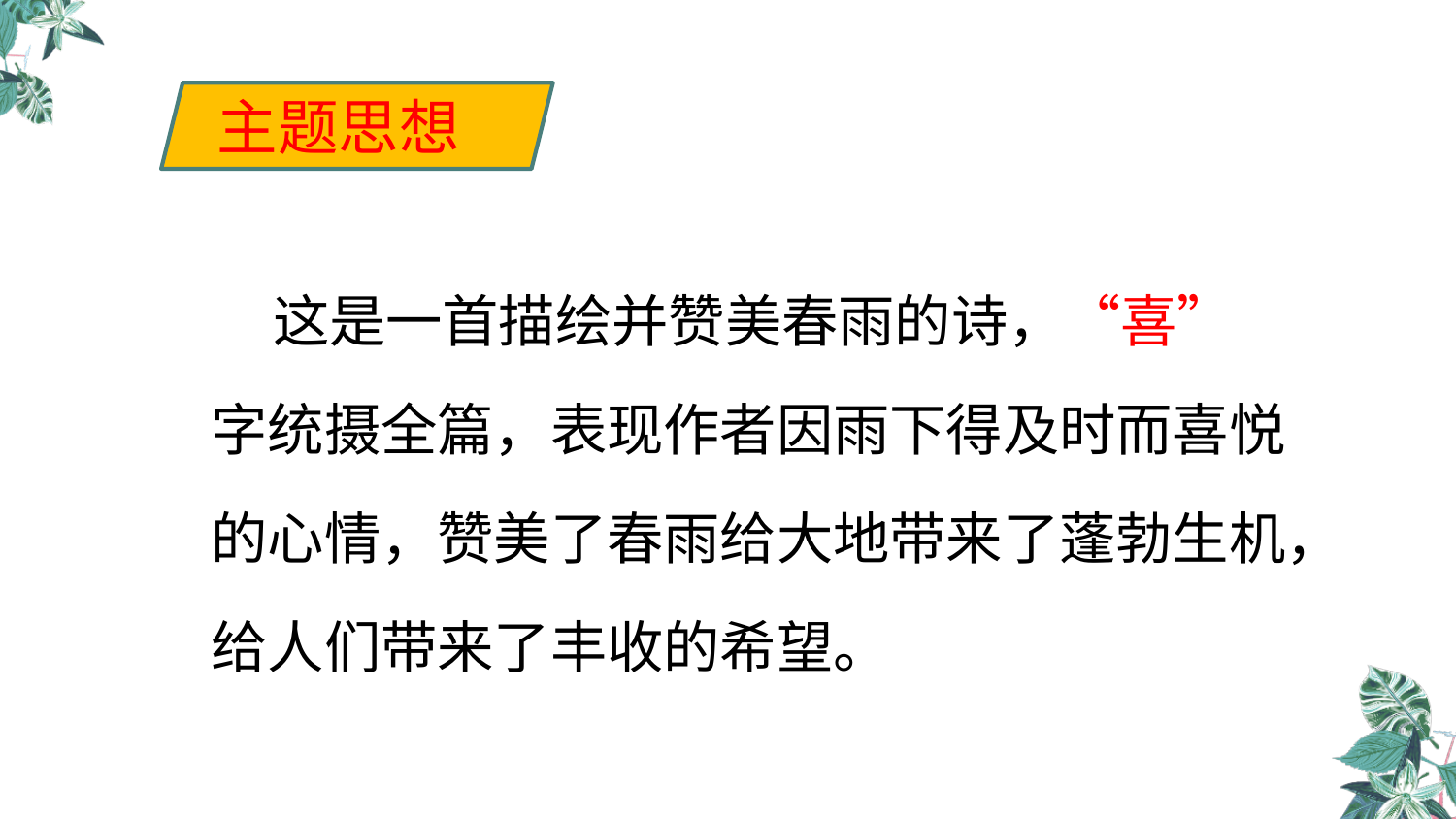

主题思想
    这是一首描绘并赞美春雨的诗，“喜”字统摄全篇，表现作者因雨下得及时而喜悦的心情，赞美了春雨给大地带来了蓬勃生机，给人们带来了丰收的希望。